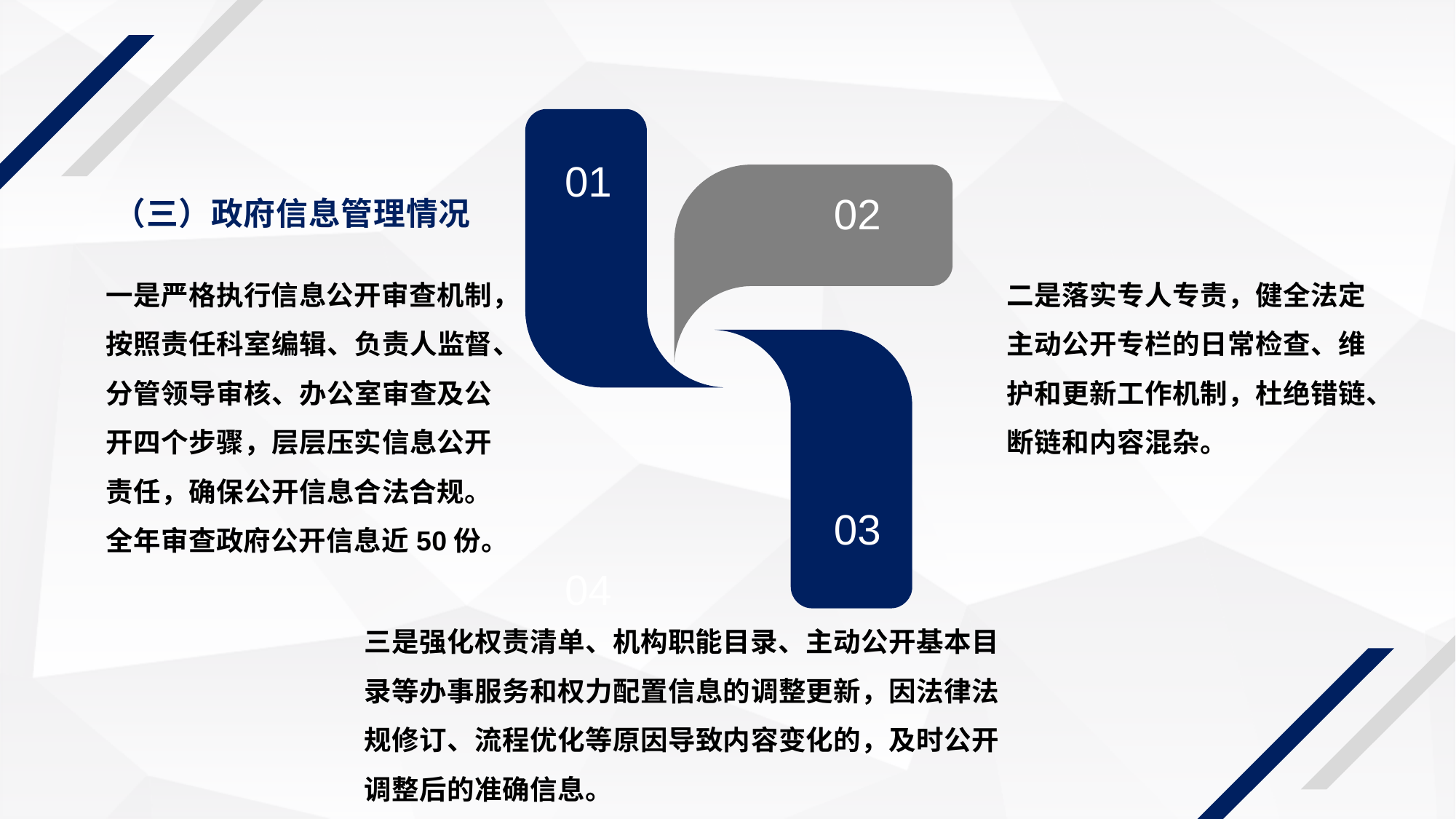

01

02
（三）政府信息管理情况
一是严格执行信息公开审查机制，按照责任科室编辑、负责人监督、分管领导审核、办公室审查及公开四个步骤，层层压实信息公开责任，确保公开信息合法合规。全年审查政府公开信息近50份。
二是落实专人专责，健全法定主动公开专栏的日常检查、维护和更新工作机制，杜绝错链、断链和内容混杂。

03
04
三是强化权责清单、机构职能目录、主动公开基本目录等办事服务和权力配置信息的调整更新，因法律法规修订、流程优化等原因导致内容变化的，及时公开调整后的准确信息。